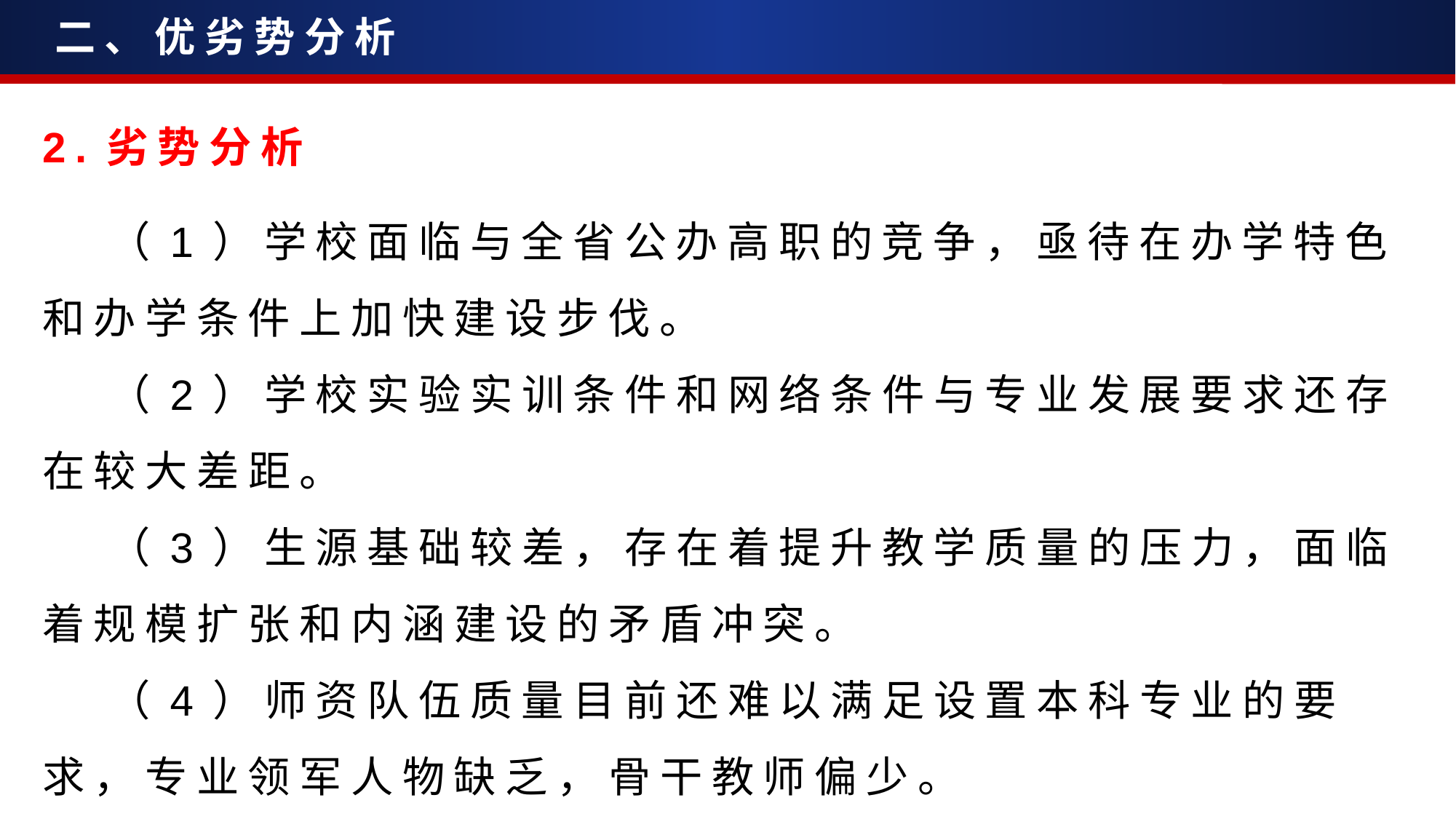

# 二、优劣势分析
2.劣势分析
   （1）学校面临与全省公办高职的竞争，亟待在办学特色和办学条件上加快建设步伐。
   （2）学校实验实训条件和网络条件与专业发展要求还存在较大差距。
   （3）生源基础较差，存在着提升教学质量的压力，面临着规模扩张和内涵建设的矛盾冲突。
   （4）师资队伍质量目前还难以满足设置本科专业的要求，专业领军人物缺乏，骨干教师偏少。